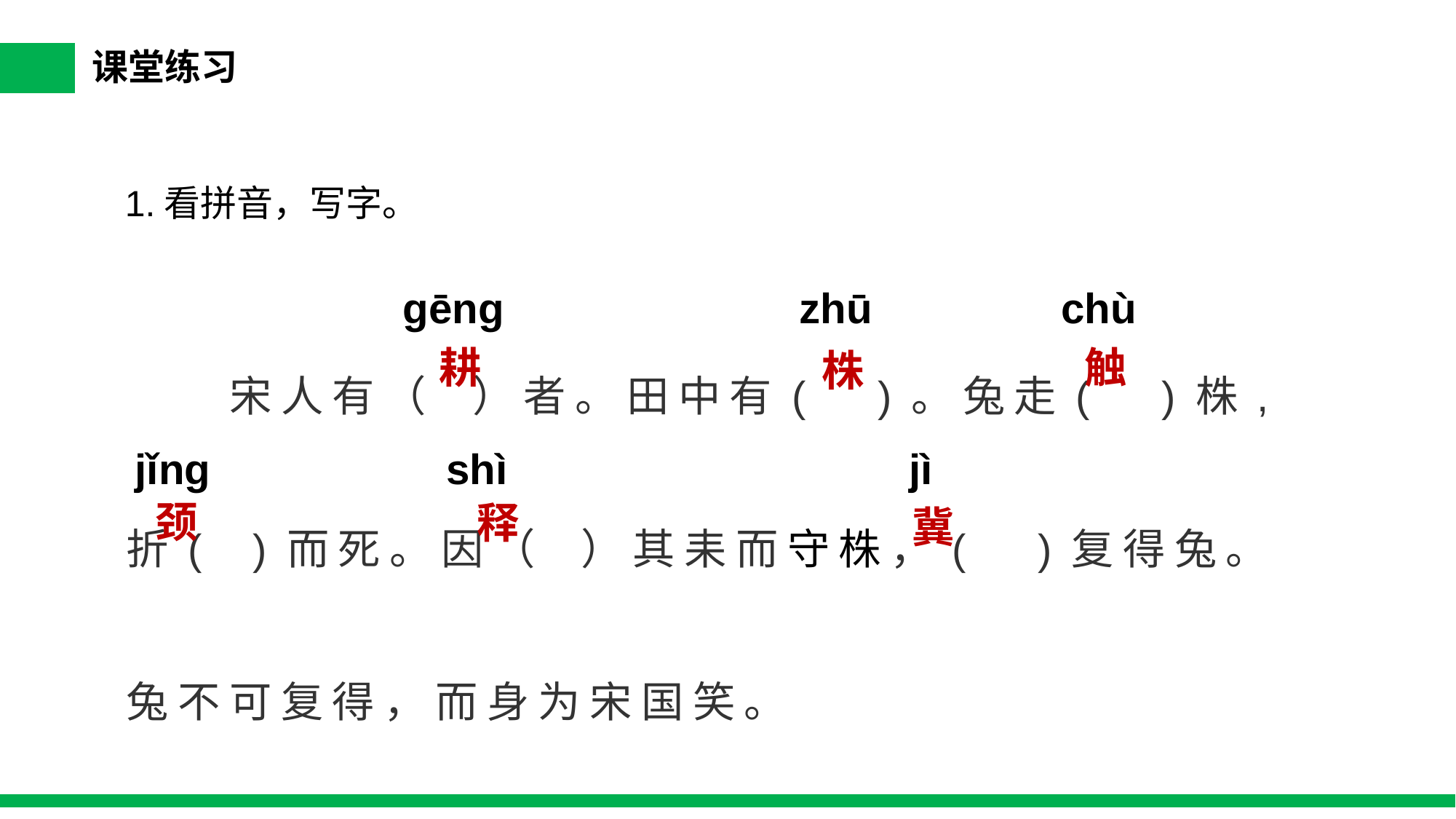

课堂练习

     宋人有（  ）者。田中有(   )。兔走(   )株,折(  )而死。因（  ）其耒而守株，(   )复得兔。兔不可复得，而身为宋国笑。
1.看拼音，写字。
gēng                         zhū                chù
耕
触
株
jǐng                    shì                                  jì
颈
释
冀